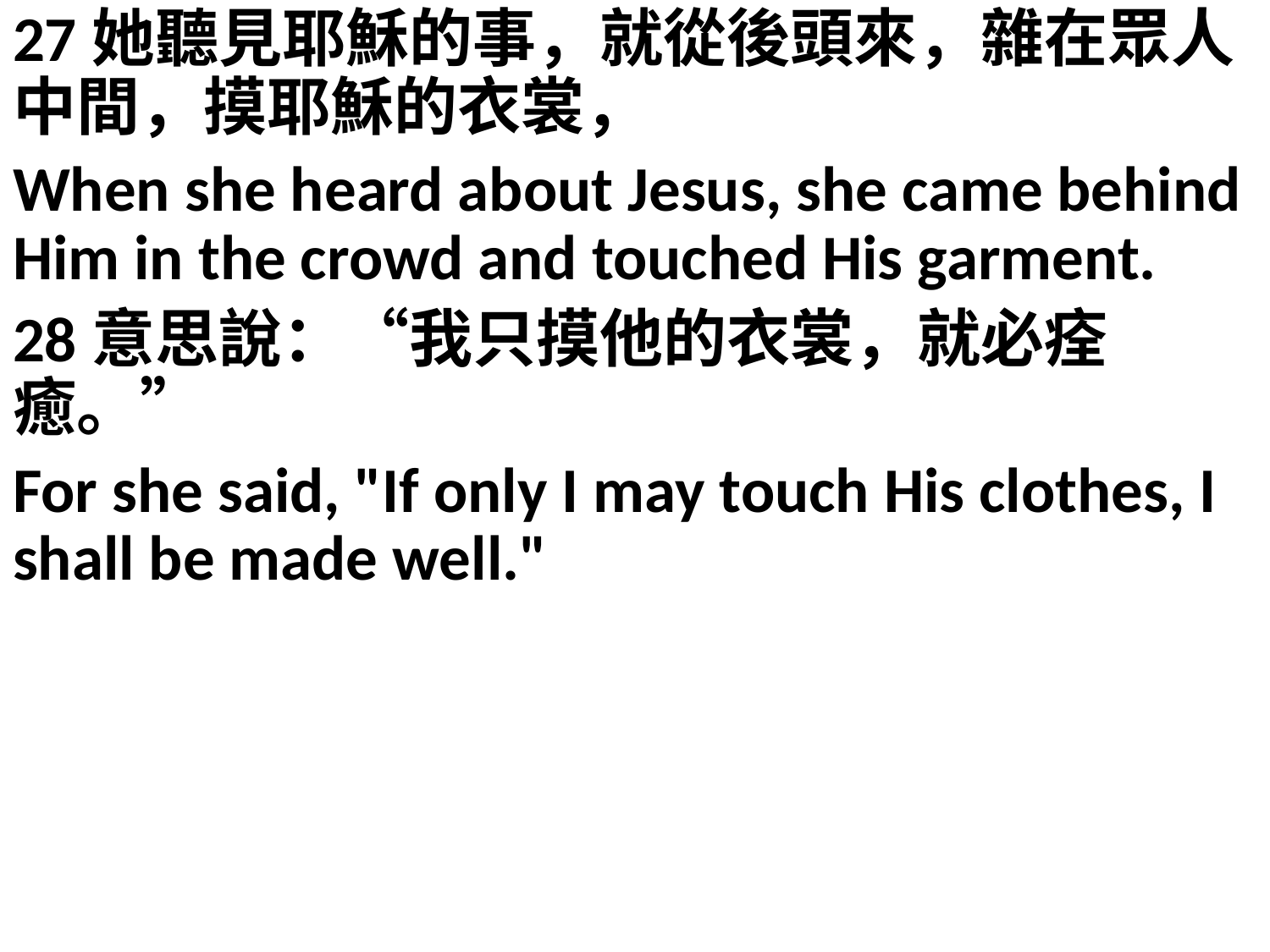

27她聽見耶穌的事，就從後頭來，雜在眾人中間，摸耶穌的衣裳，
When she heard about Jesus, she came behind Him in the crowd and touched His garment.
28意思說：“我只摸他的衣裳，就必痊癒。”
For she said, "If only I may touch His clothes, I shall be made well."